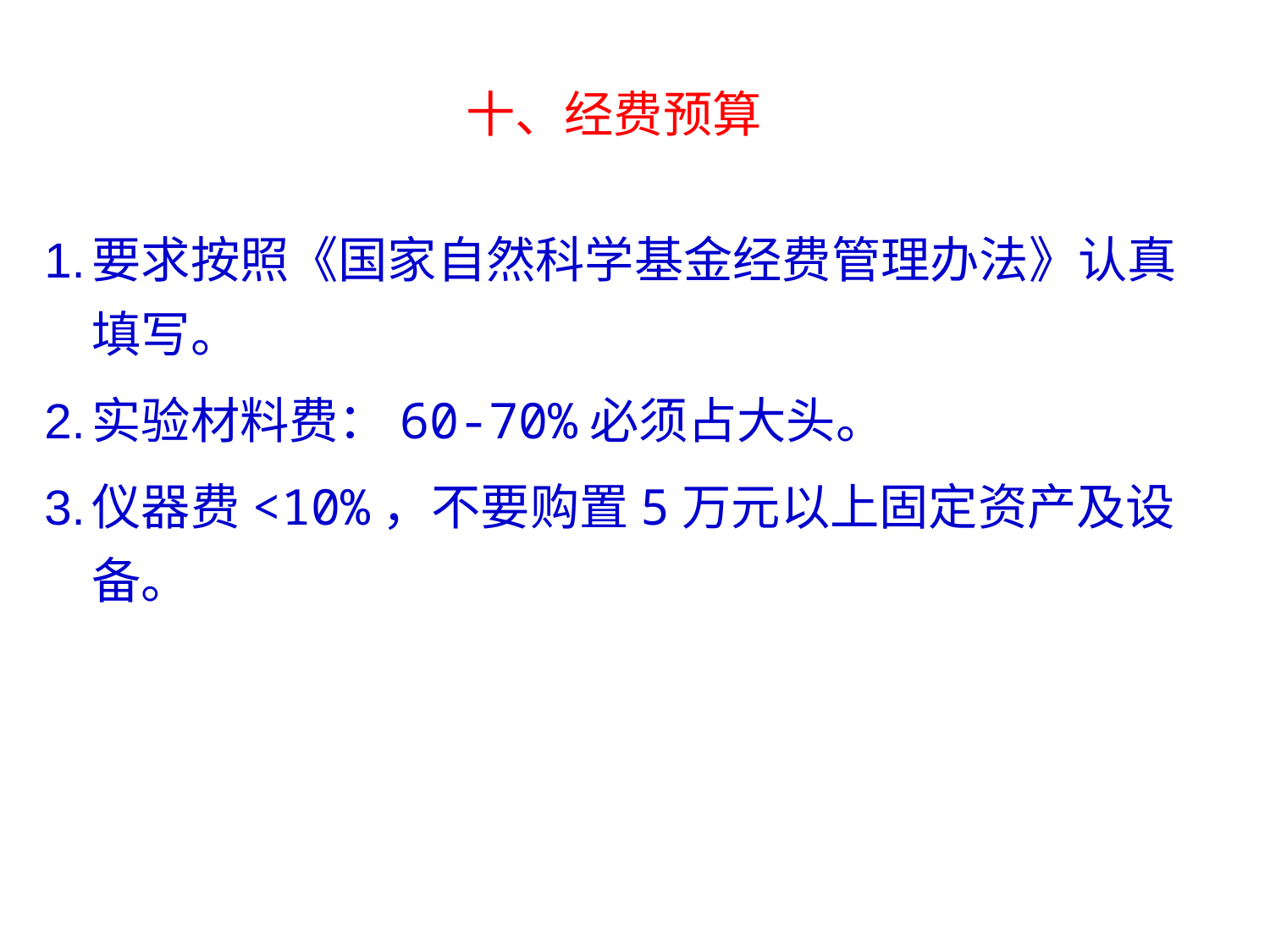

十、经费预算

要求按照《国家自然科学基金经费管理办法》认真填写。
实验材料费：60-70%必须占大头。
仪器费<10%，不要购置5万元以上固定资产及设备。